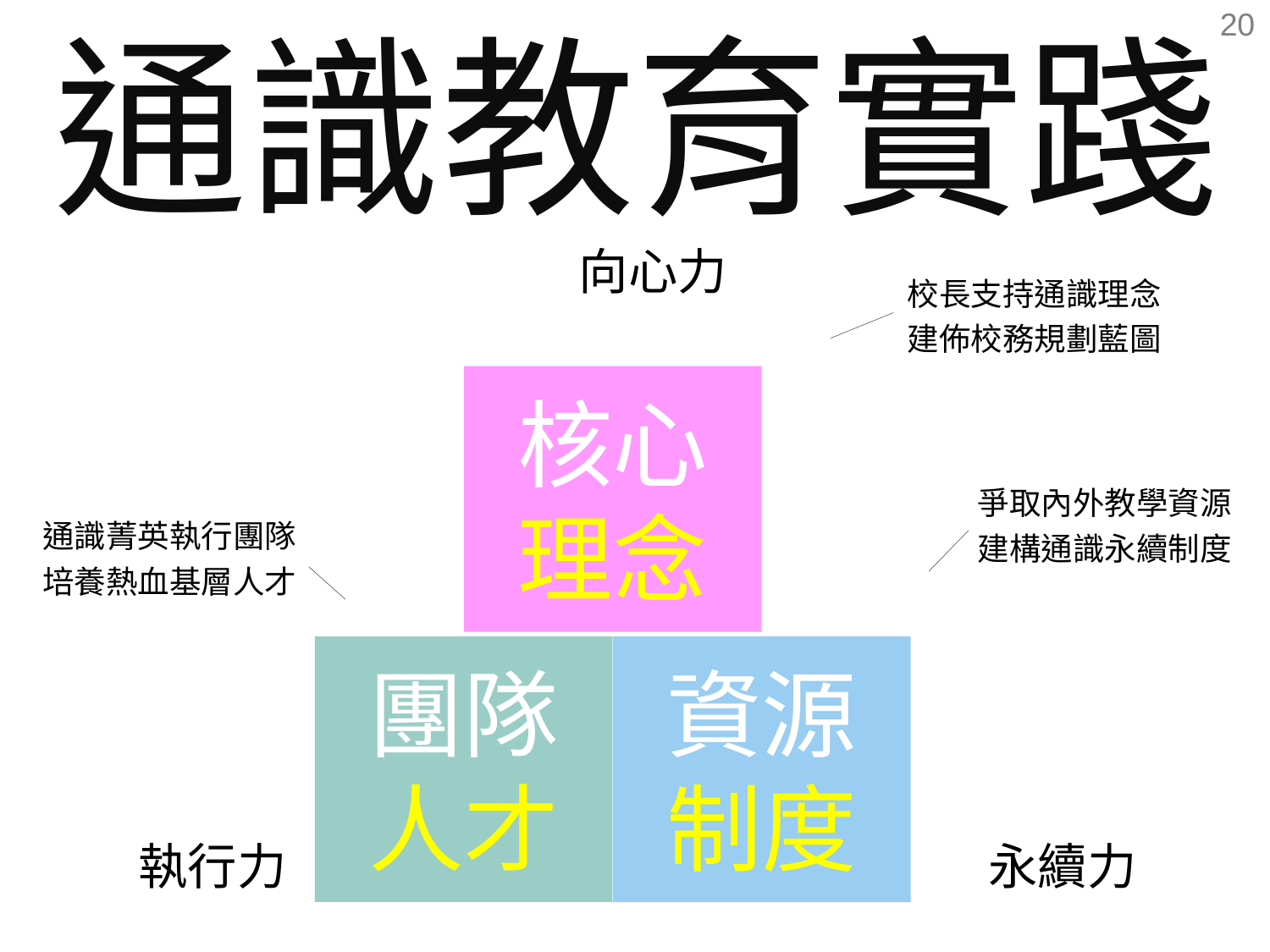

通識教育實踐
31
20
向心力
校長支持通識理念
建佈校務規劃藍圖
核心
理念
爭取內外教學資源
建構通識永續制度
通識菁英執行團隊
培養熱血基層人才
團隊
人才
資源
制度
執行力
永續力